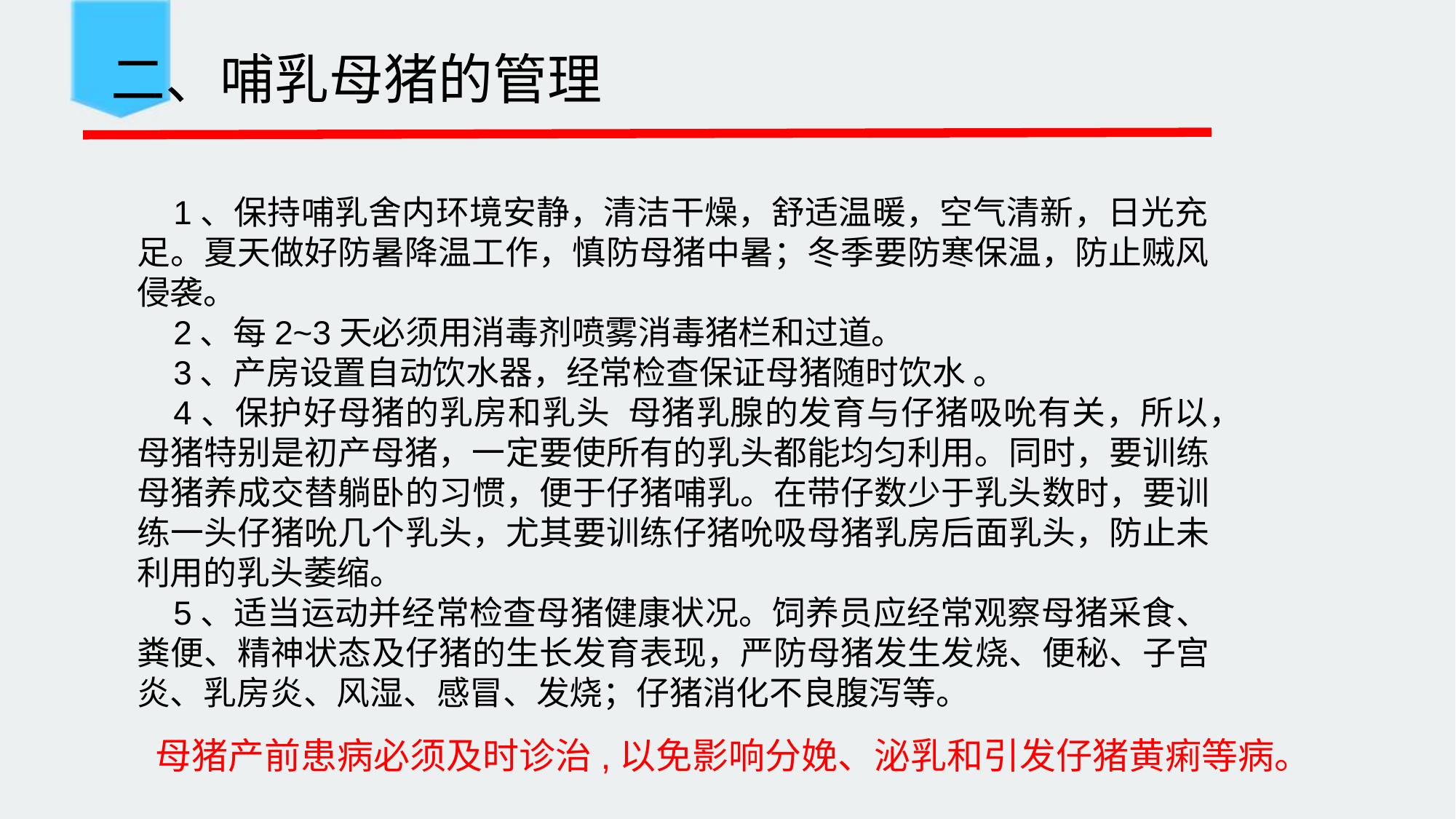

二、哺乳母猪的管理

1、保持哺乳舍内环境安静，清洁干燥，舒适温暖，空气清新，日光充足。夏天做好防暑降温工作，慎防母猪中暑；冬季要防寒保温，防止贼风侵袭。
2、每2~3天必须用消毒剂喷雾消毒猪栏和过道。
3、产房设置自动饮水器，经常检查保证母猪随时饮水 。
4、保护好母猪的乳房和乳头  母猪乳腺的发育与仔猪吸吮有关，所以，母猪特别是初产母猪，一定要使所有的乳头都能均匀利用。同时，要训练母猪养成交替躺卧的习惯，便于仔猪哺乳。在带仔数少于乳头数时，要训练一头仔猪吮几个乳头，尤其要训练仔猪吮吸母猪乳房后面乳头，防止未利用的乳头萎缩。
5、适当运动并经常检查母猪健康状况。饲养员应经常观察母猪采食、粪便、精神状态及仔猪的生长发育表现，严防母猪发生发烧、便秘、子宫炎、乳房炎、风湿、感冒、发烧；仔猪消化不良腹泻等。
母猪产前患病必须及时诊治,以免影响分娩、泌乳和引发仔猪黄痢等病。